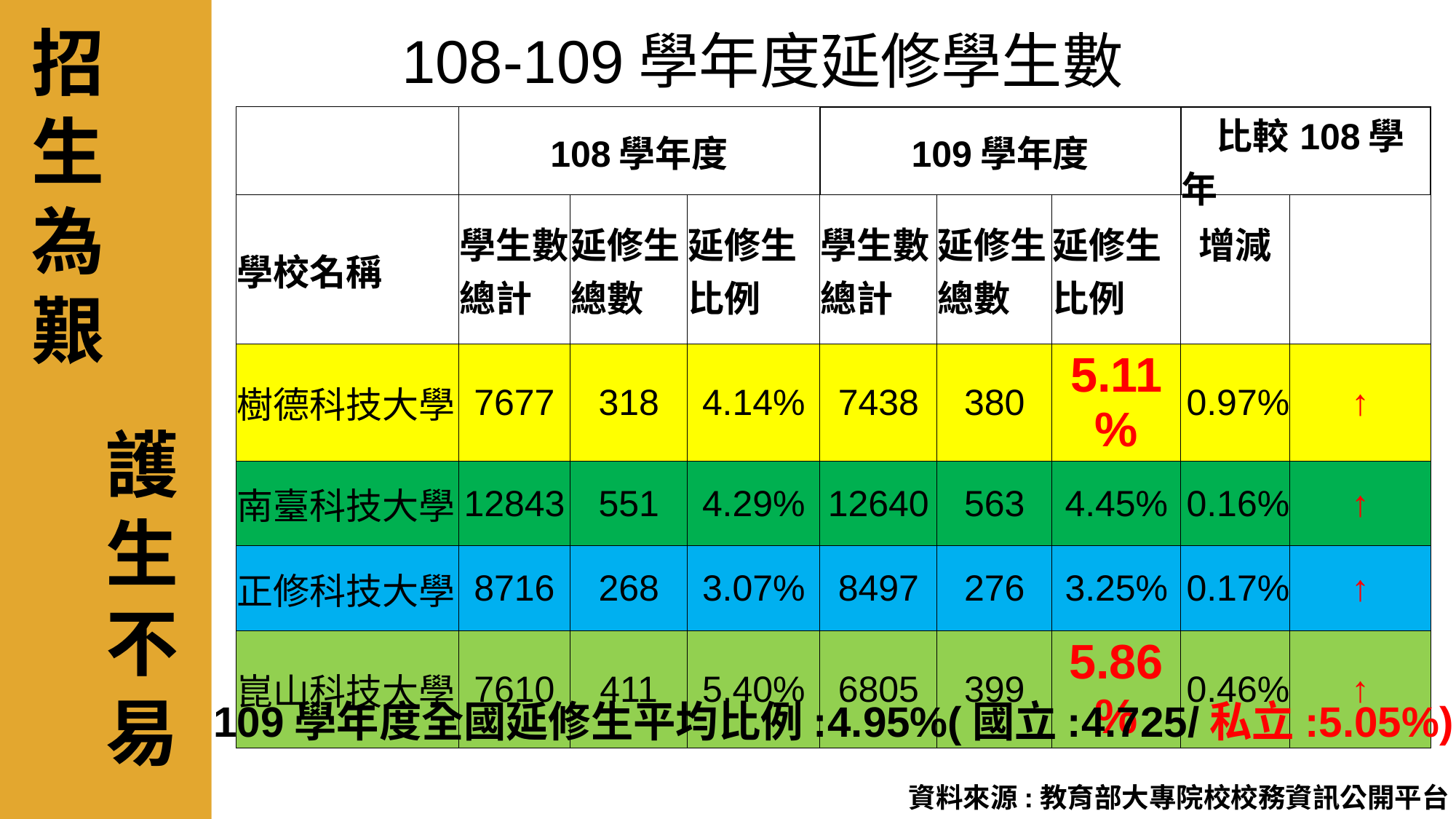

108-109學年度延修學生數
招

生

為

艱

|  | 108學年度 |  |  | 109學年度 |  |  | 比較108學年 | 比較 108學年 |
| --- | --- | --- | --- | --- | --- | --- | --- | --- |
| 學校名稱 | 學生數總計 | 延修生總數 | 延修生比例 | 學生數總計 | 延修生總數 | 延修生比例 | 增減 |  |
| 樹德科技大學 | 7677 | 318 | 4.14% | 7438 | 380 | 5.11% | 0.97% | ↑ |
| 南臺科技大學 | 12843 | 551 | 4.29% | 12640 | 563 | 4.45% | 0.16% | ↑ |
| 正修科技大學 | 8716 | 268 | 3.07% | 8497 | 276 | 3.25% | 0.17% | ↑ |
| 崑山科技大學 | 7610 | 411 | 5.40% | 6805 | 399 | 5.86% | 0.46% | ↑ |
護

生

不

易

109學年度全國延修生平均比例:4.95%(國立:4.725/私立:5.05%)
資料來源:教育部大專院校校務資訊公開平台